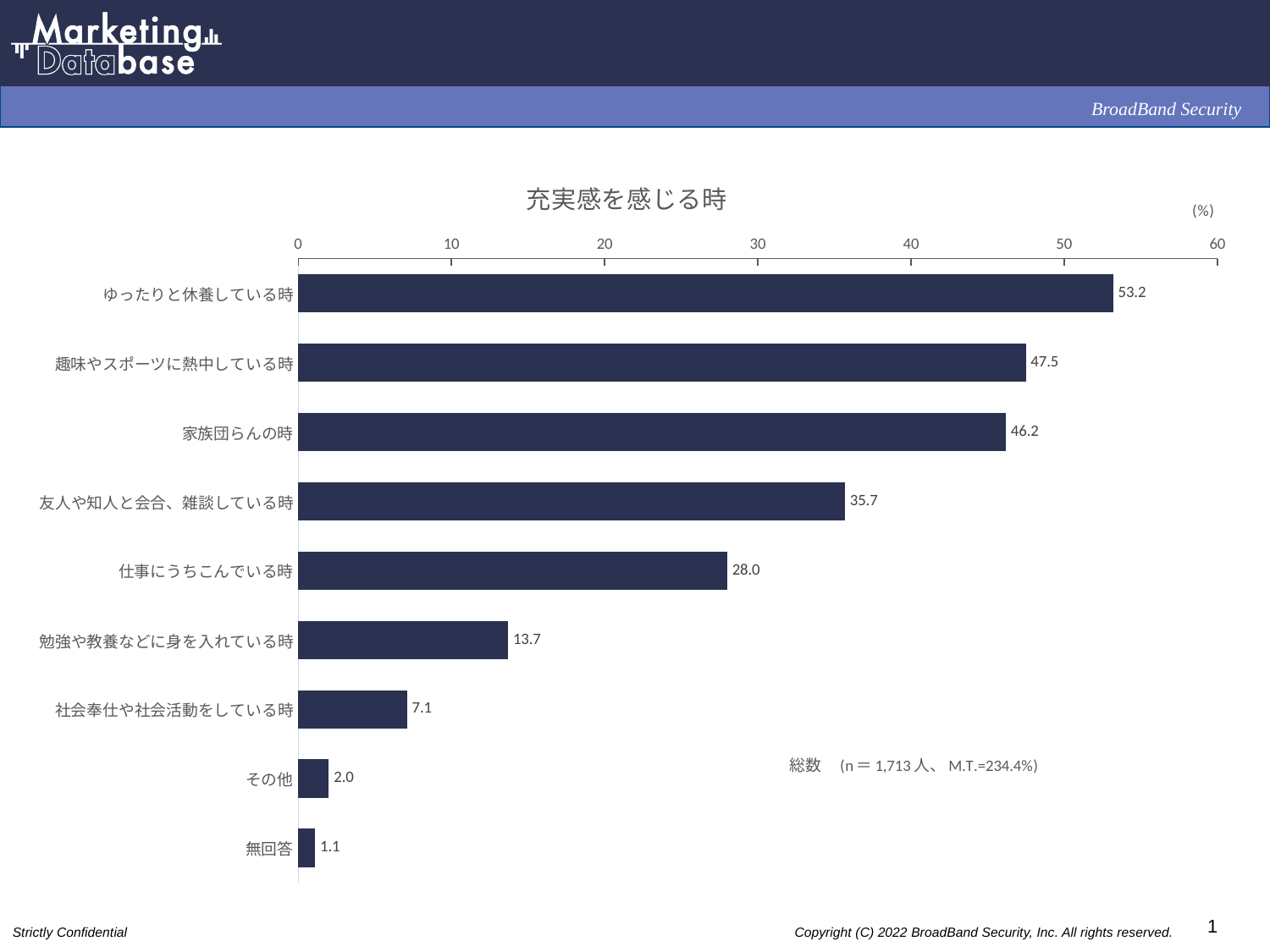

### Chart: 充実感を感じる時

| Category |  |
|---|---|
| ゆったりと休養している時 | 53.2 |
| 趣味やスポーツに熱中している時 | 47.5 |
| 家族団らんの時 | 46.2 |
| 友人や知人と会合、雑談している時 | 35.7 |
| 仕事にうちこんでいる時 | 28.0 |
| 勉強や教養などに身を入れている時 | 13.7 |
| 社会奉仕や社会活動をしている時 | 7.1 |
| その他 | 2.0 |
| 無回答 | 1.1 |